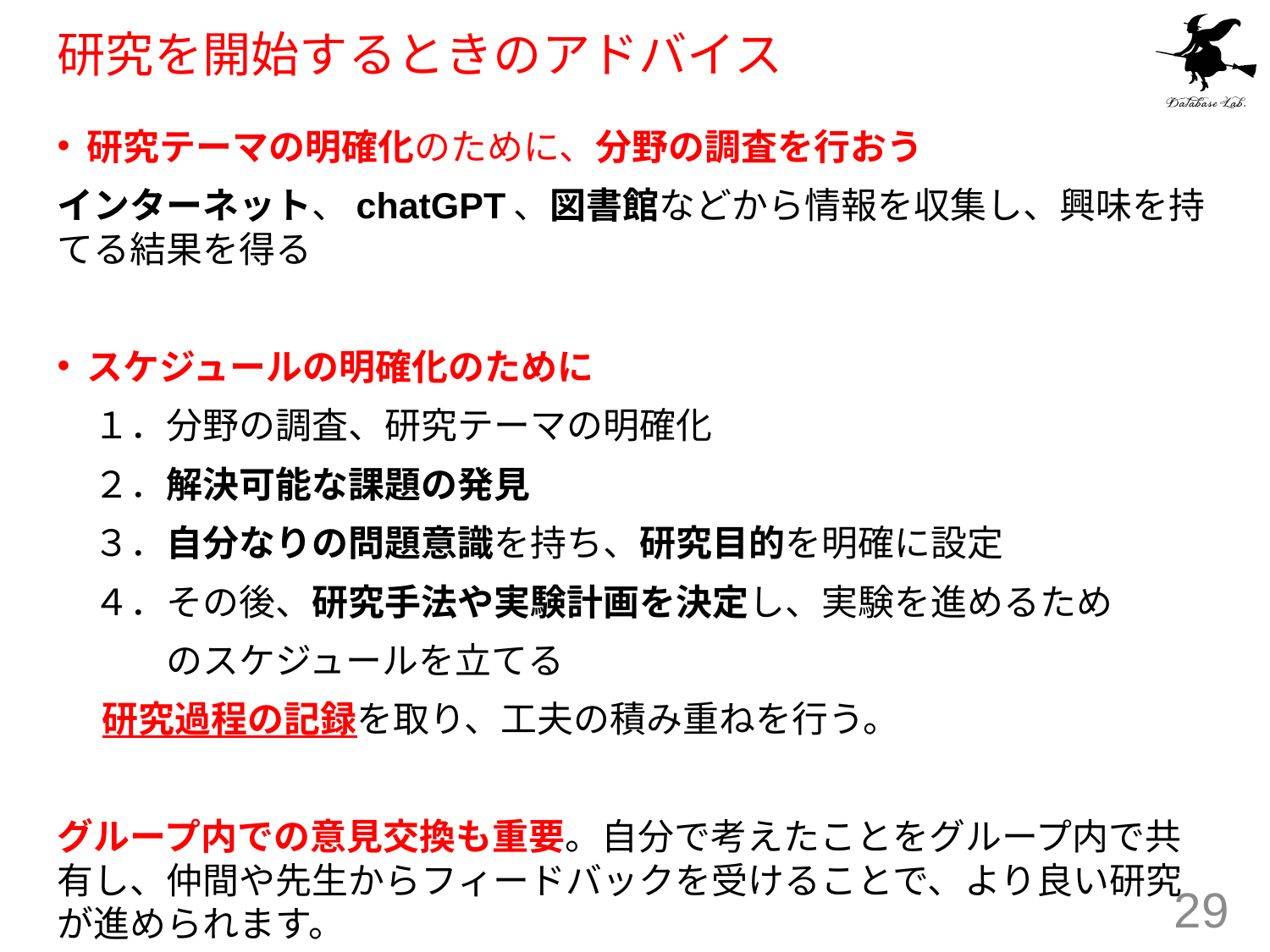

# 研究を開始するときのアドバイス
研究テーマの明確化のために、分野の調査を行おう
インターネット、chatGPT、図書館などから情報を収集し、興味を持てる結果を得る

スケジュールの明確化のために
　１．分野の調査、研究テーマの明確化
　２．解決可能な課題の発見
　３．自分なりの問題意識を持ち、研究目的を明確に設定
　４．その後、研究手法や実験計画を決定し、実験を進めるため
　　　のスケジュールを立てる
　 研究過程の記録を取り、工夫の積み重ねを行う。

グループ内での意見交換も重要。自分で考えたことをグループ内で共有し、仲間や先生からフィードバックを受けることで、より良い研究が進められます。
29